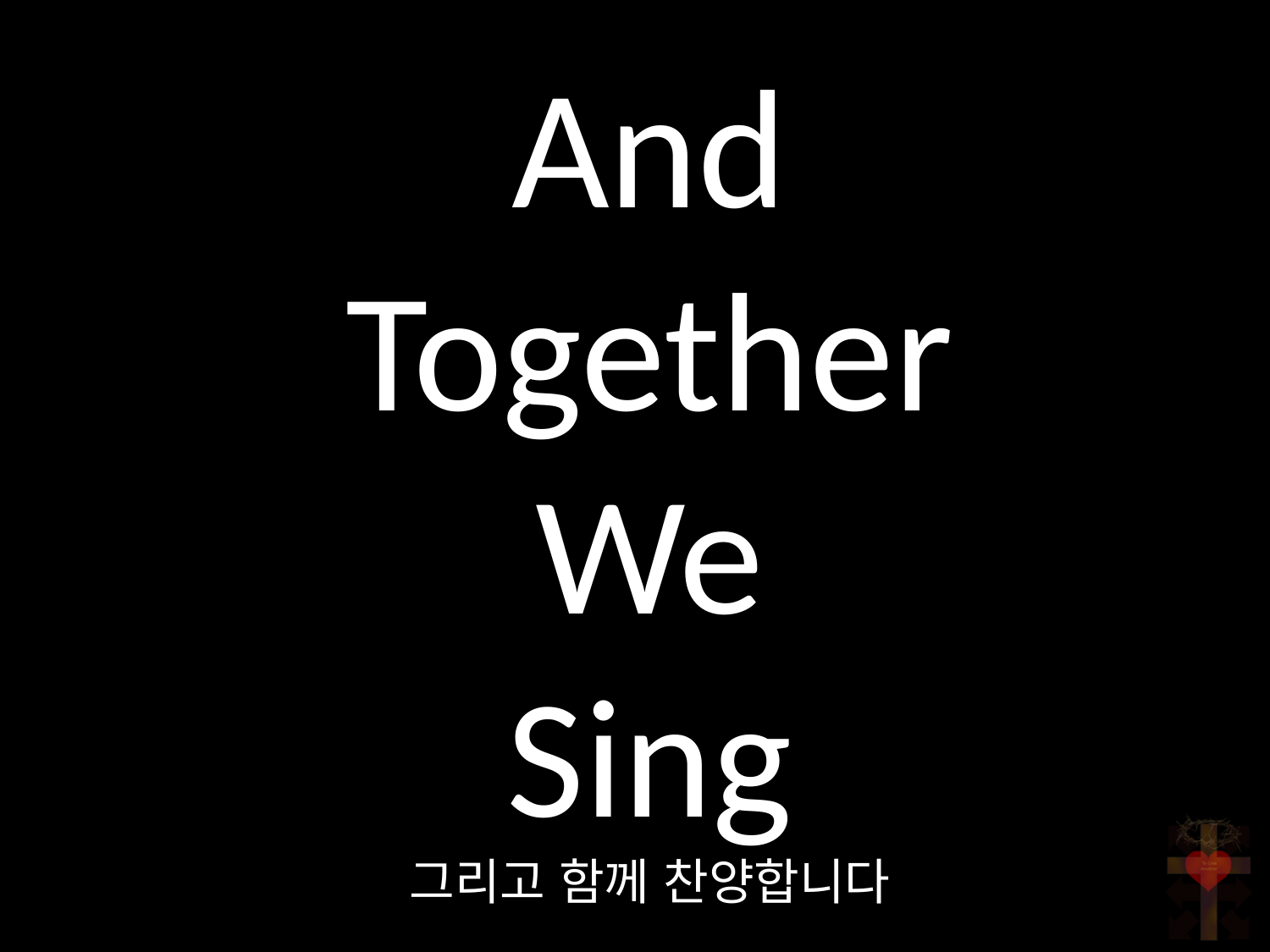

And
Together
We
Sing
그리고 함께 찬양합니다